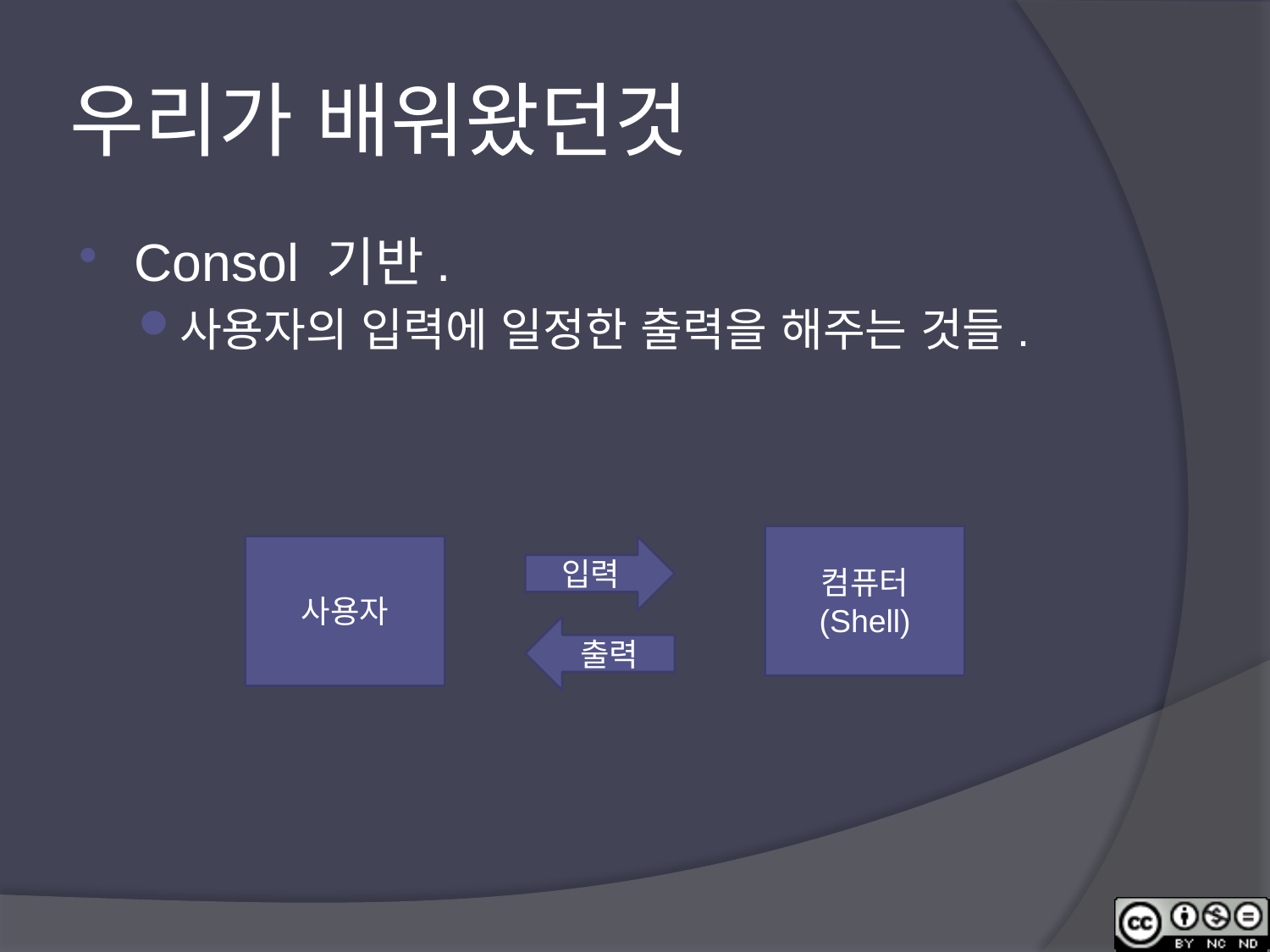

# 우리가 배워왔던것
Consol 기반.
사용자의 입력에 일정한 출력을 해주는 것들.

컴퓨터
(Shell)
사용자
입력
출력